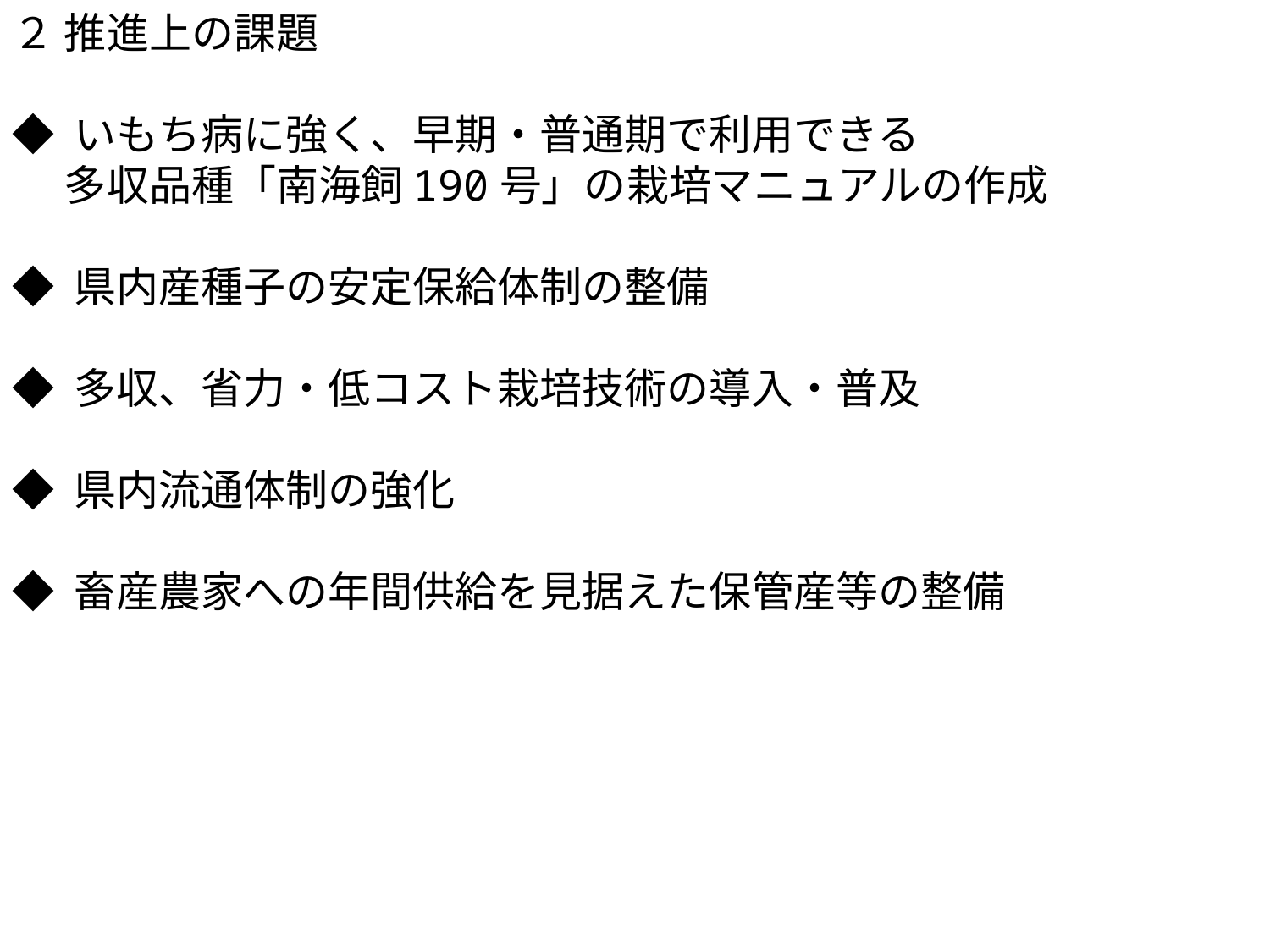

２ 推進上の課題

◆ いもち病に強く、早期・普通期で利用できる
　 多収品種「南海飼190号」の栽培マニュアルの作成

◆ 県内産種子の安定保給体制の整備

◆ 多収、省力・低コスト栽培技術の導入・普及

◆ 県内流通体制の強化

◆ 畜産農家への年間供給を見据えた保管産等の整備